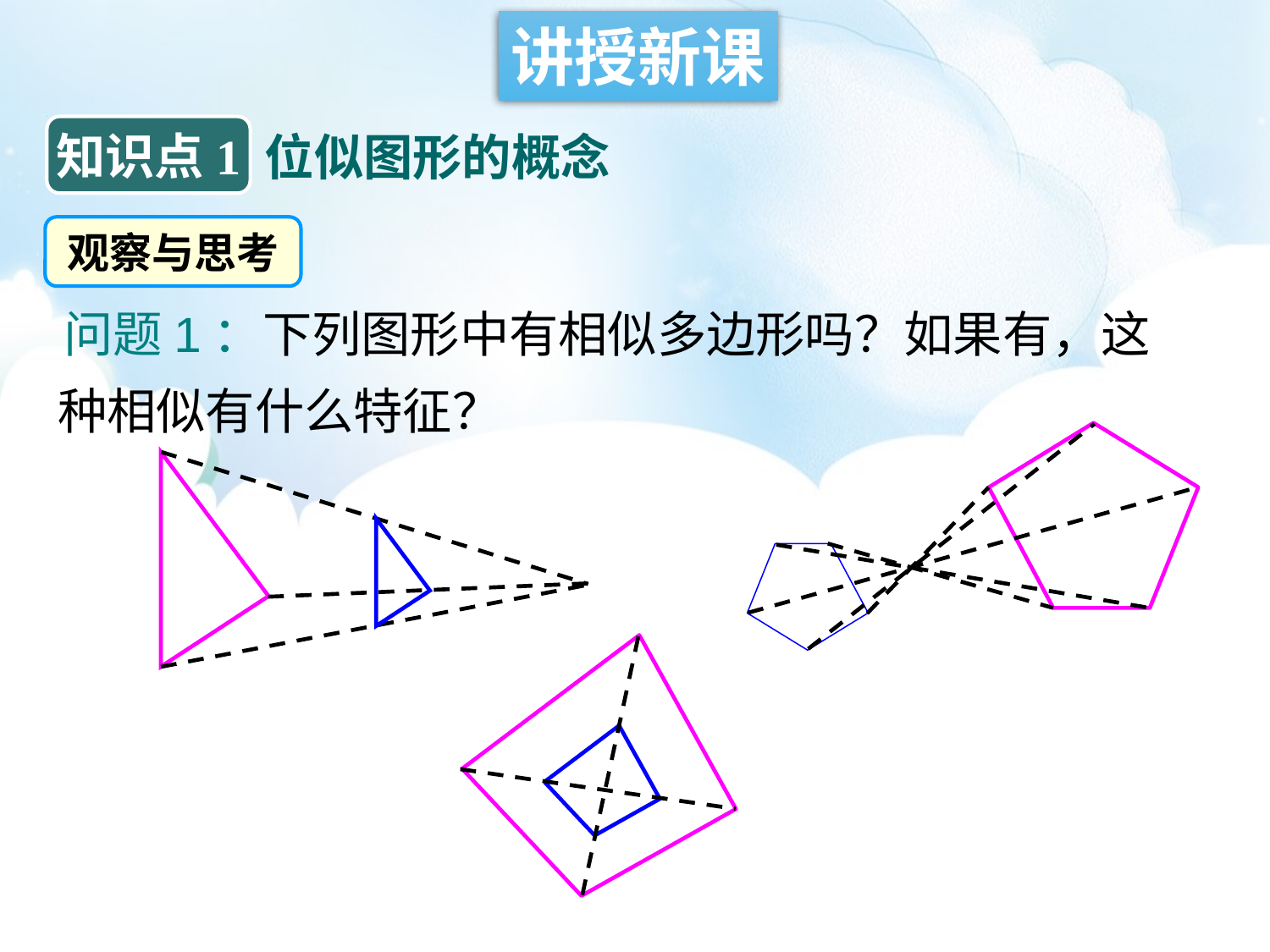

讲授新课
知识点1
位似图形的概念
观察与思考
问题1：下列图形中有相似多边形吗？如果有，这种相似有什么特征？